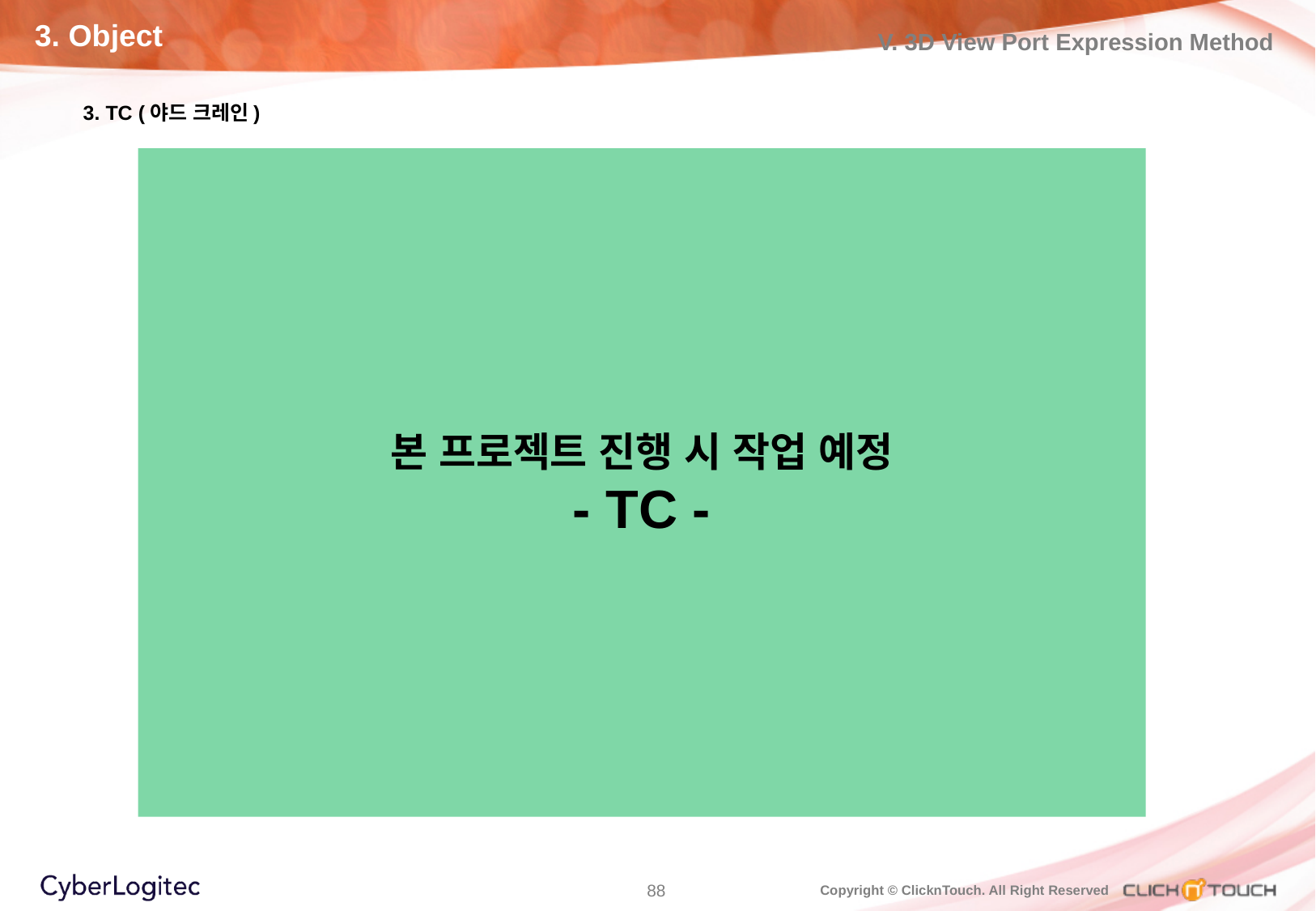

3. Object
V. 3D View Port Expression Method
3. TC (야드 크레인)
본 프로젝트 진행 시 작업 예정
- TC -